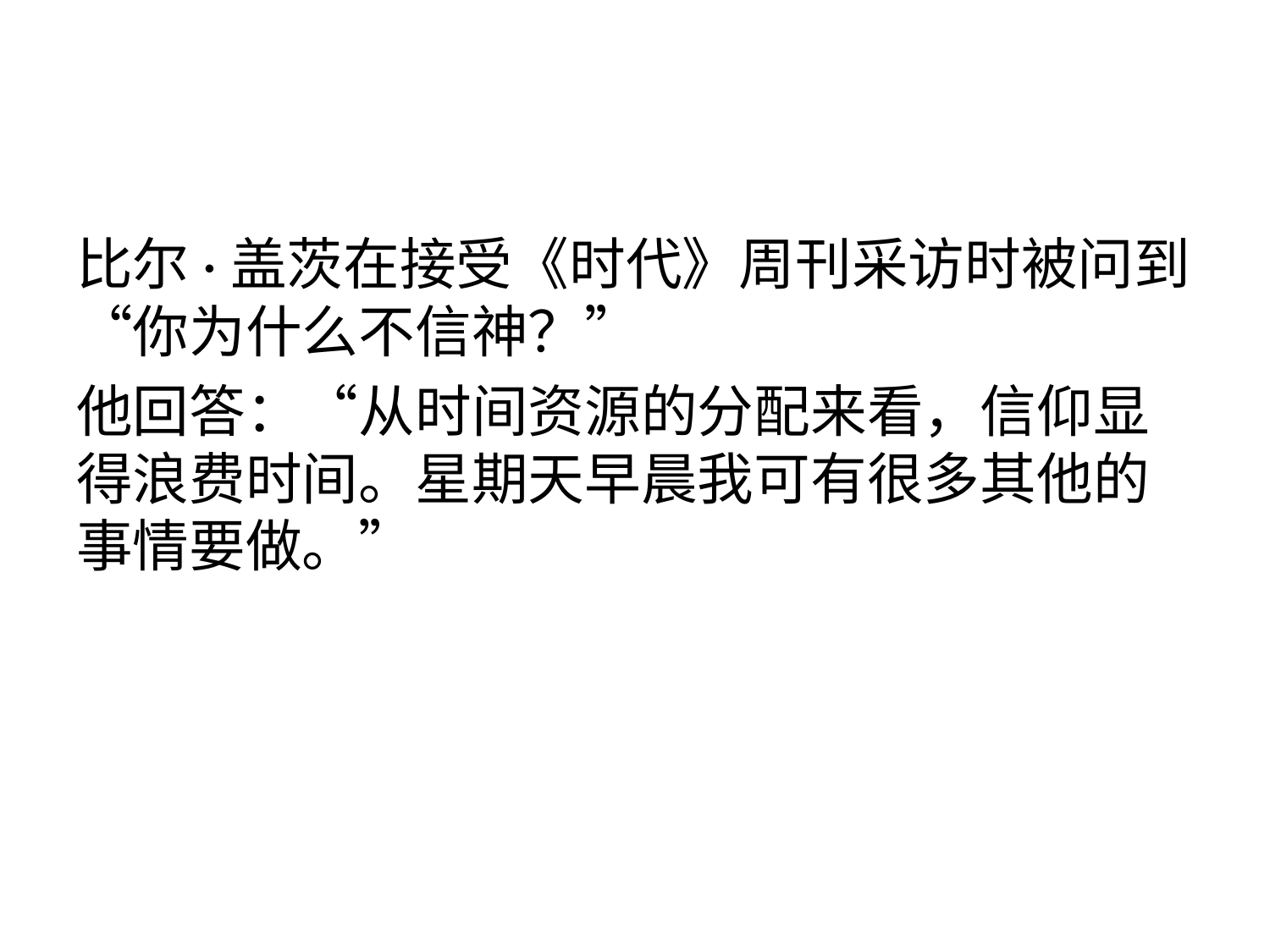

#
比尔·盖茨在接受《时代》周刊采访时被问到“你为什么不信神？”
他回答：“从时间资源的分配来看，信仰显得浪费时间。星期天早晨我可有很多其他的事情要做。”